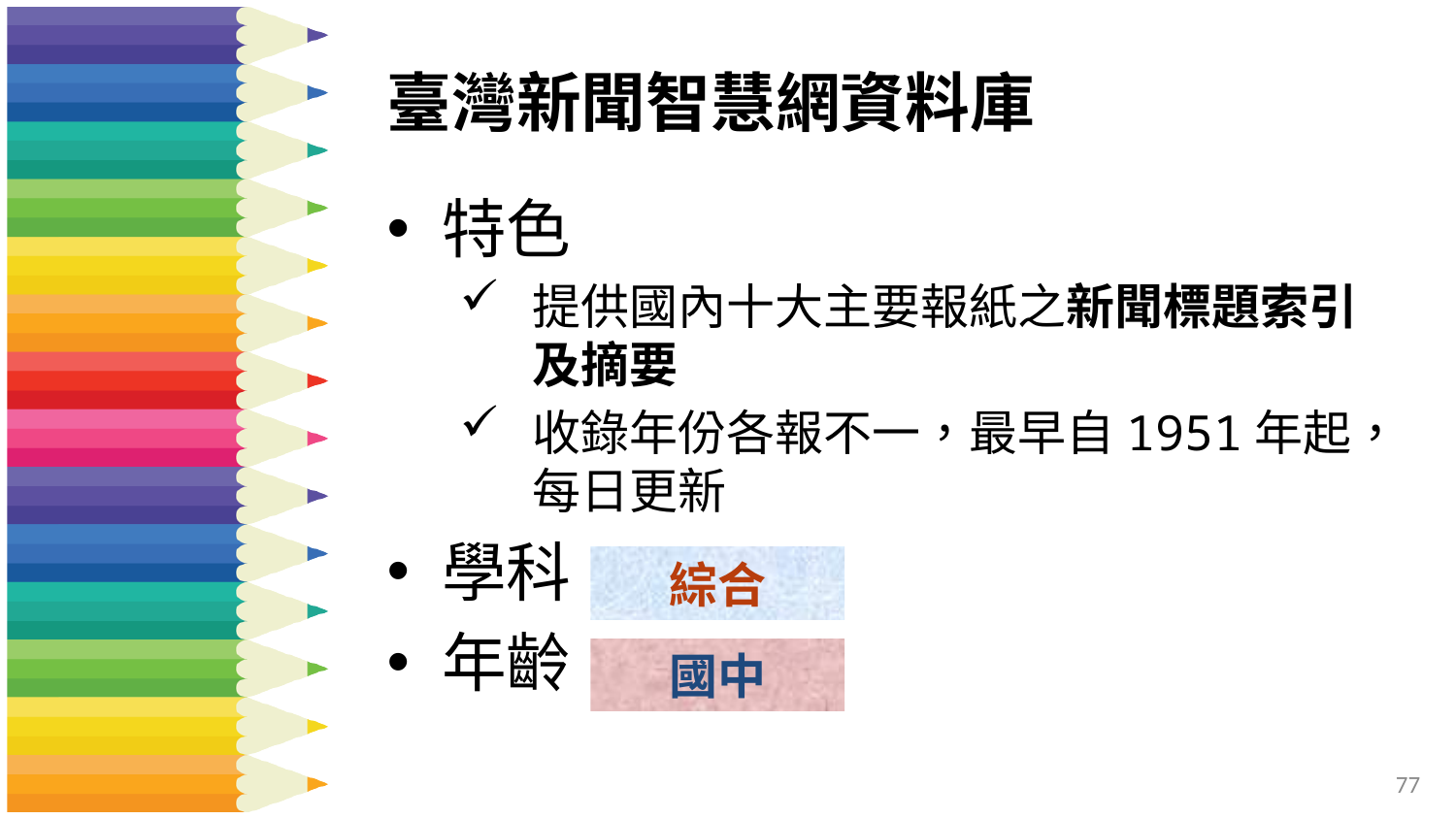

# 臺灣新聞智慧網資料庫
特色
提供國內十大主要報紙之新聞標題索引及摘要
收錄年份各報不一，最早自1951年起，每日更新
學科
年齡

綜合
國中
77